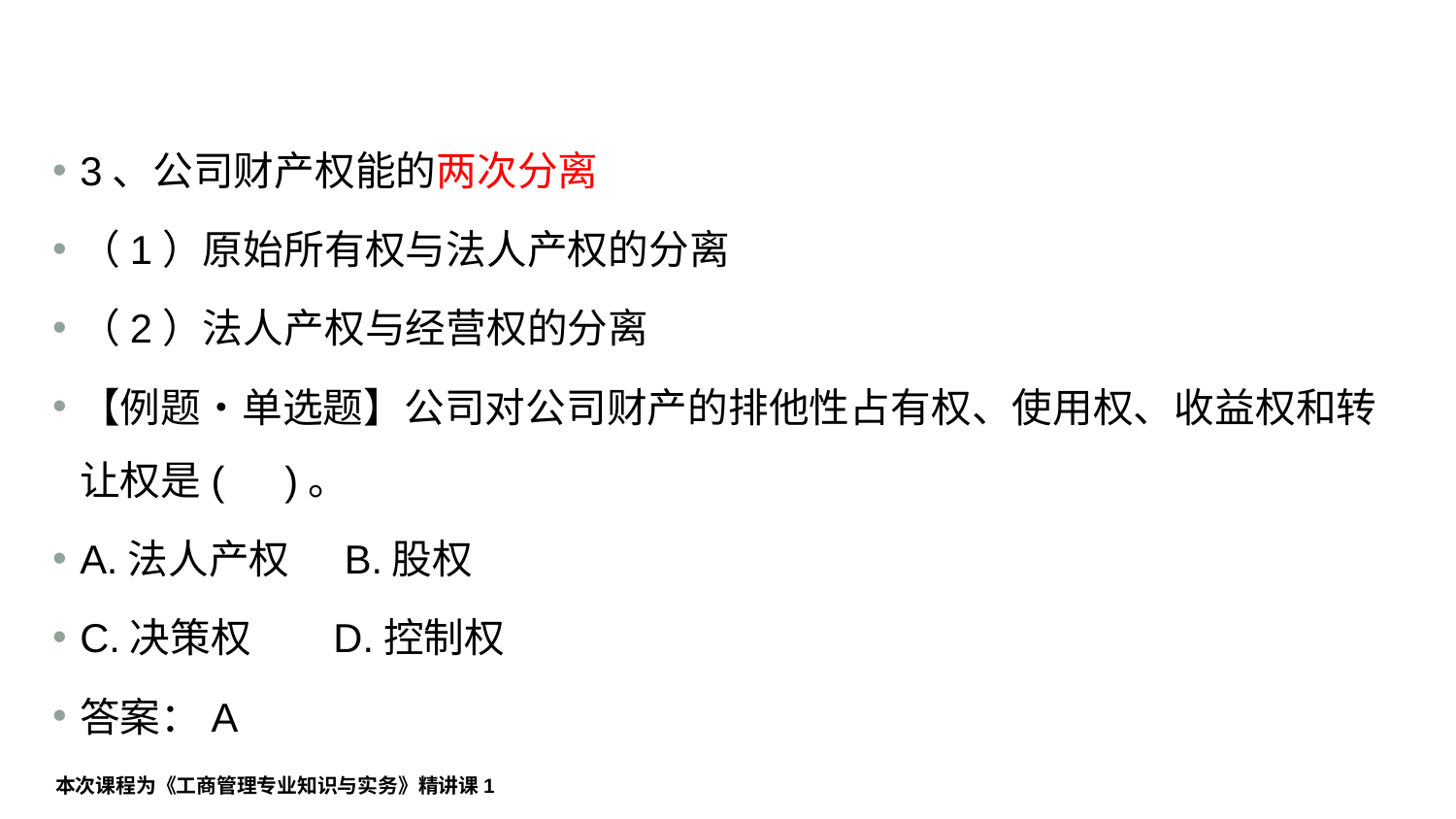

#
3、公司财产权能的两次分离
（1）原始所有权与法人产权的分离
（2）法人产权与经营权的分离
【例题•单选题】公司对公司财产的排他性占有权、使用权、收益权和转让权是(　)。
A.法人产权     B.股权
C.决策权        D.控制权
答案：A